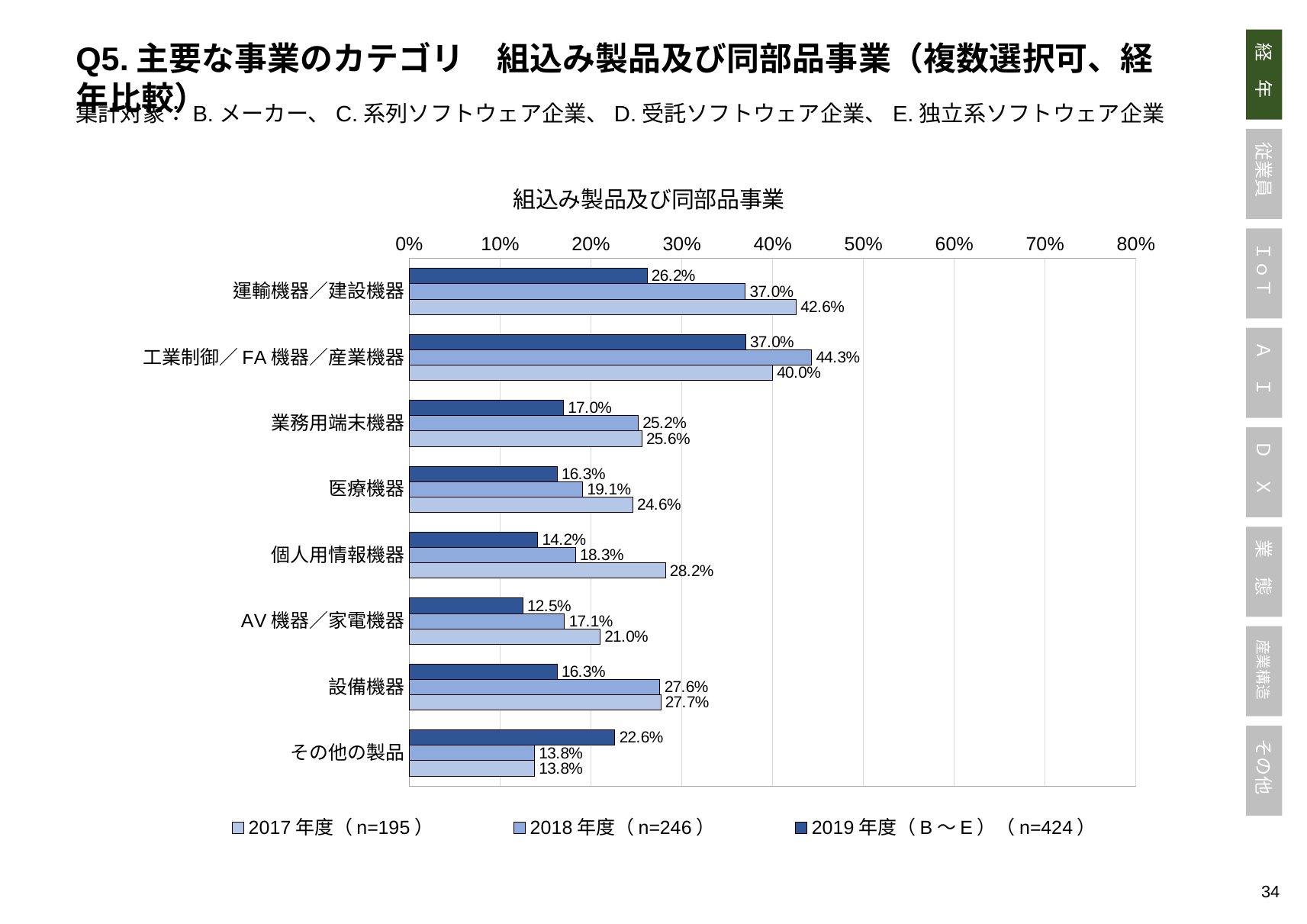

Q5.主要な事業のカテゴリ　組込み製品及び同部品事業（複数選択可、経年比較）
集計対象：B.メーカー、C.系列ソフトウェア企業、D.受託ソフトウェア企業、E.独立系ソフトウェア企業

### Chart: 組込み製品及び同部品事業

| Category | 2019年度（B～E）（n=424） | 2018年度（n=246） | 2017年度（n=195） |
|---|---|---|---|
| 運輸機器／建設機器 | 0.2617924528301887 | 0.37 | 0.426 |
| 工業制御／FA機器／産業機器 | 0.37028301886792453 | 0.443 | 0.4 |
| 業務用端末機器 | 0.16981132075471697 | 0.252 | 0.256 |
| 医療機器 | 0.16273584905660377 | 0.191 | 0.246 |
| 個人用情報機器 | 0.14150943396226415 | 0.183 | 0.282 |
| AV機器／家電機器 | 0.125 | 0.171 | 0.21 |
| 設備機器 | 0.16273584905660377 | 0.276 | 0.277 |
| その他の製品 | 0.22641509433962265 | 0.138 | 0.138 |
34